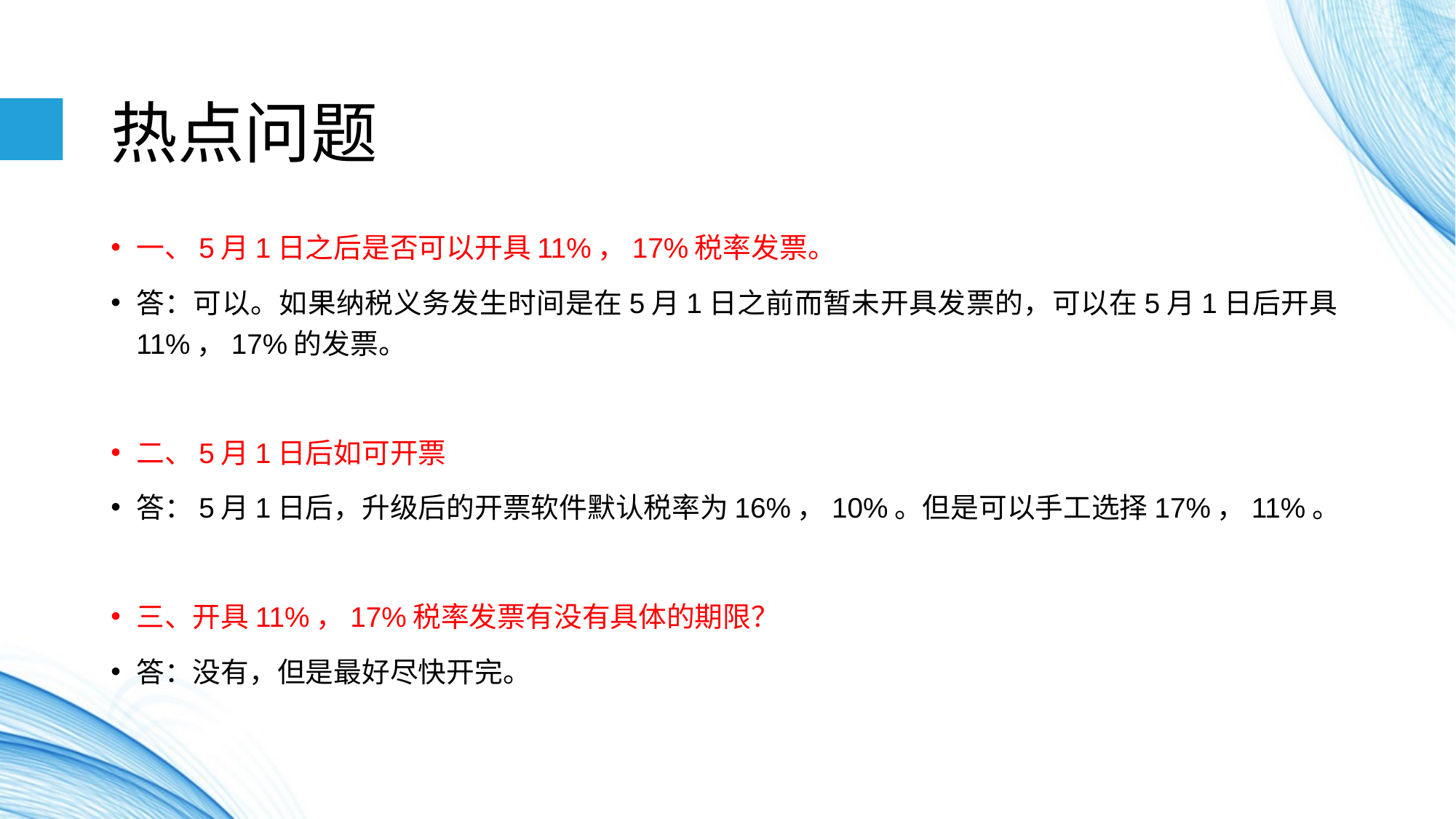

# 热点问题
一、5月1日之后是否可以开具11%，17%税率发票。
答：可以。如果纳税义务发生时间是在5月1日之前而暂未开具发票的，可以在5月1日后开具11%，17%的发票。

二、5月1日后如可开票
答：5月1日后，升级后的开票软件默认税率为16%，10%。但是可以手工选择17%，11%。

三、开具11%，17%税率发票有没有具体的期限？
答：没有，但是最好尽快开完。